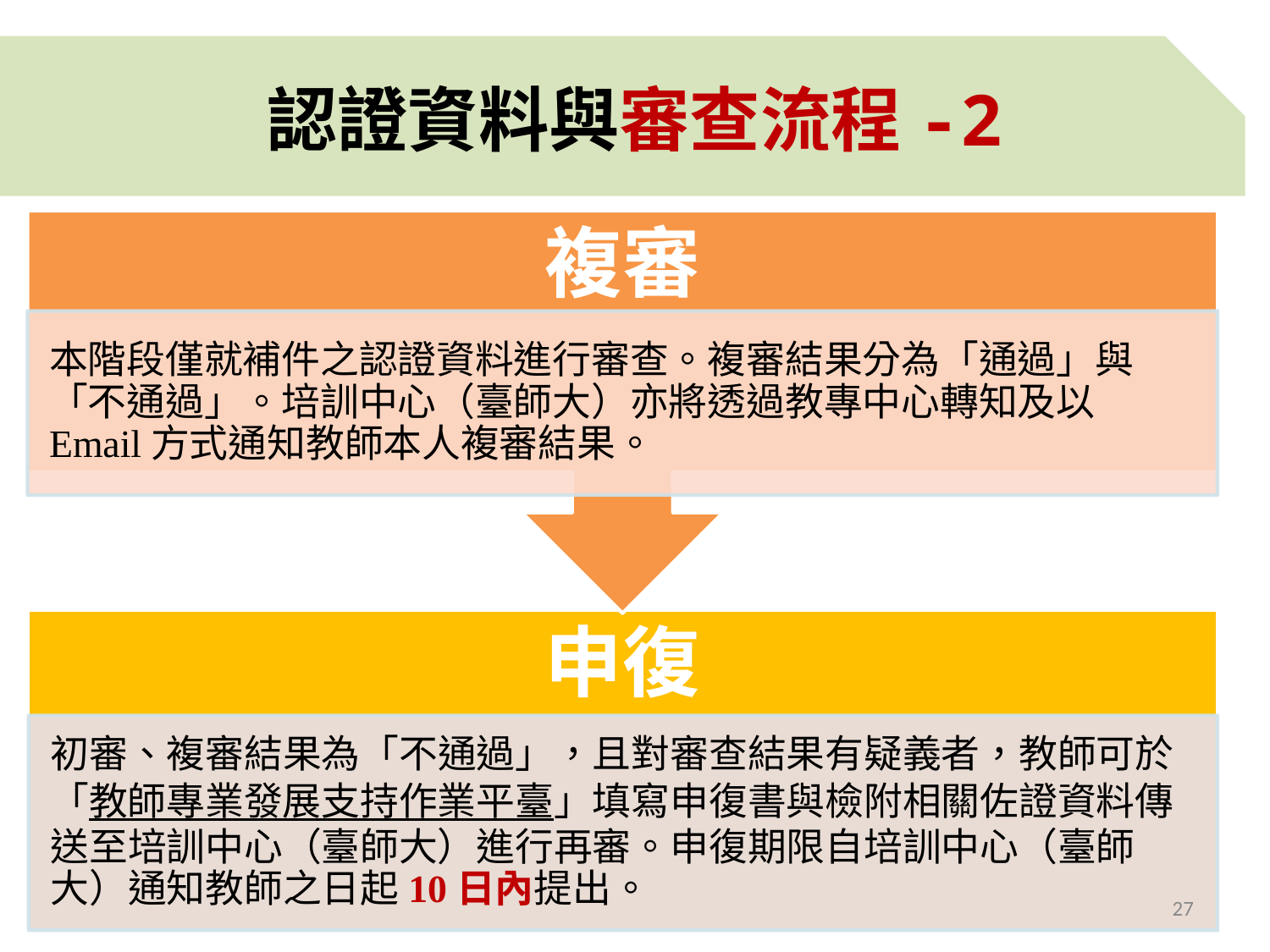

# 認證資料與審查流程-2
申復
初審、複審結果為「不通過」，且對審查結果有疑義者，教師可於「教師專業發展支持作業平臺」填寫申復書與檢附相關佐證資料傳送至培訓中心（臺師大）進行再審。申復期限自培訓中心（臺師大）通知教師之日起10日內提出。
複審
本階段僅就補件之認證資料進行審查。複審結果分為「通過」與「不通過」。培訓中心（臺師大）亦將透過教專中心轉知及以Email方式通知教師本人複審結果。
27